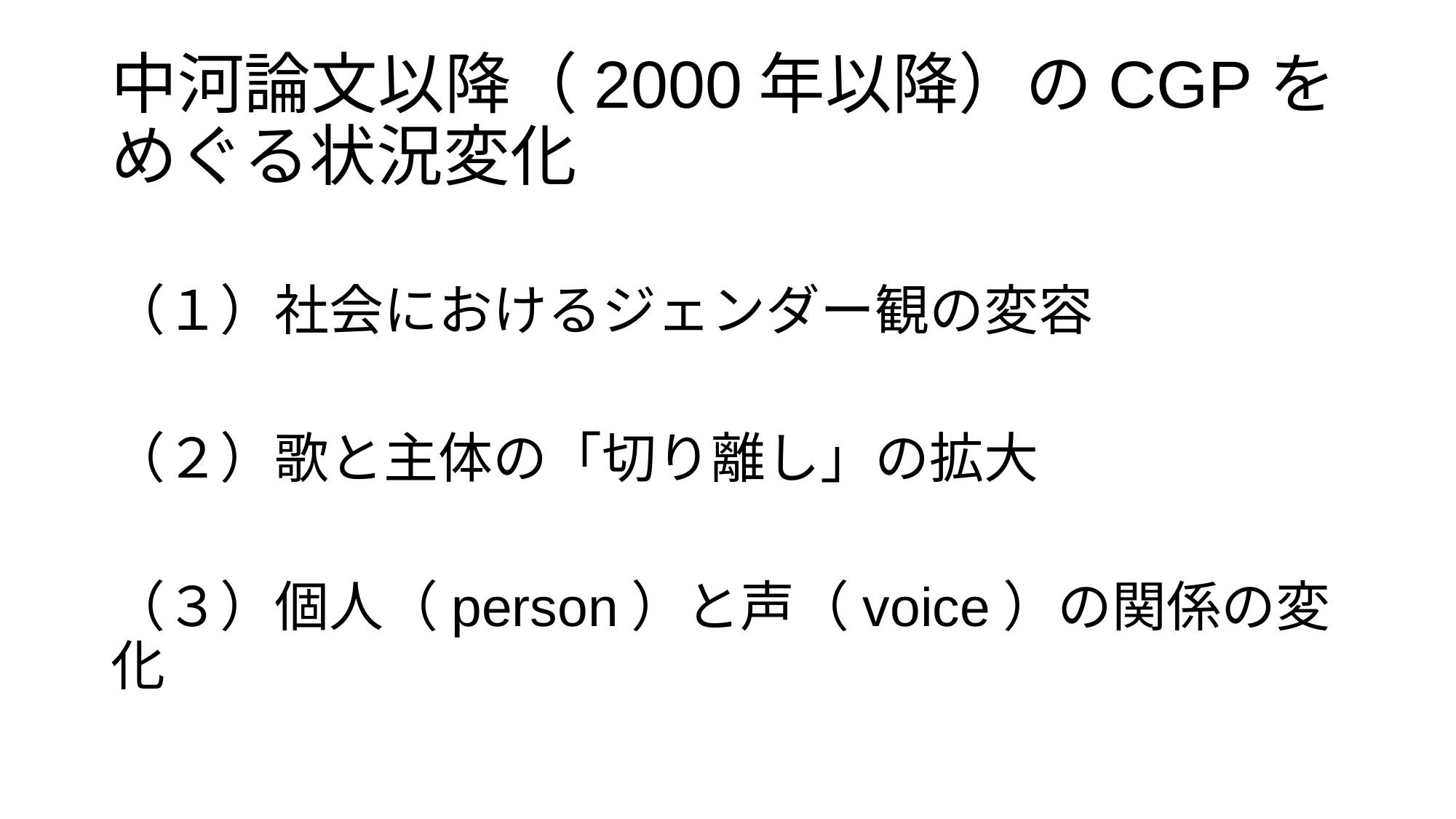

# 中河論文以降（2000年以降）のCGPをめぐる状況変化
（１）社会におけるジェンダー観の変容

（２）歌と主体の「切り離し」の拡大

（３）個人（person）と声（voice）の関係の変化